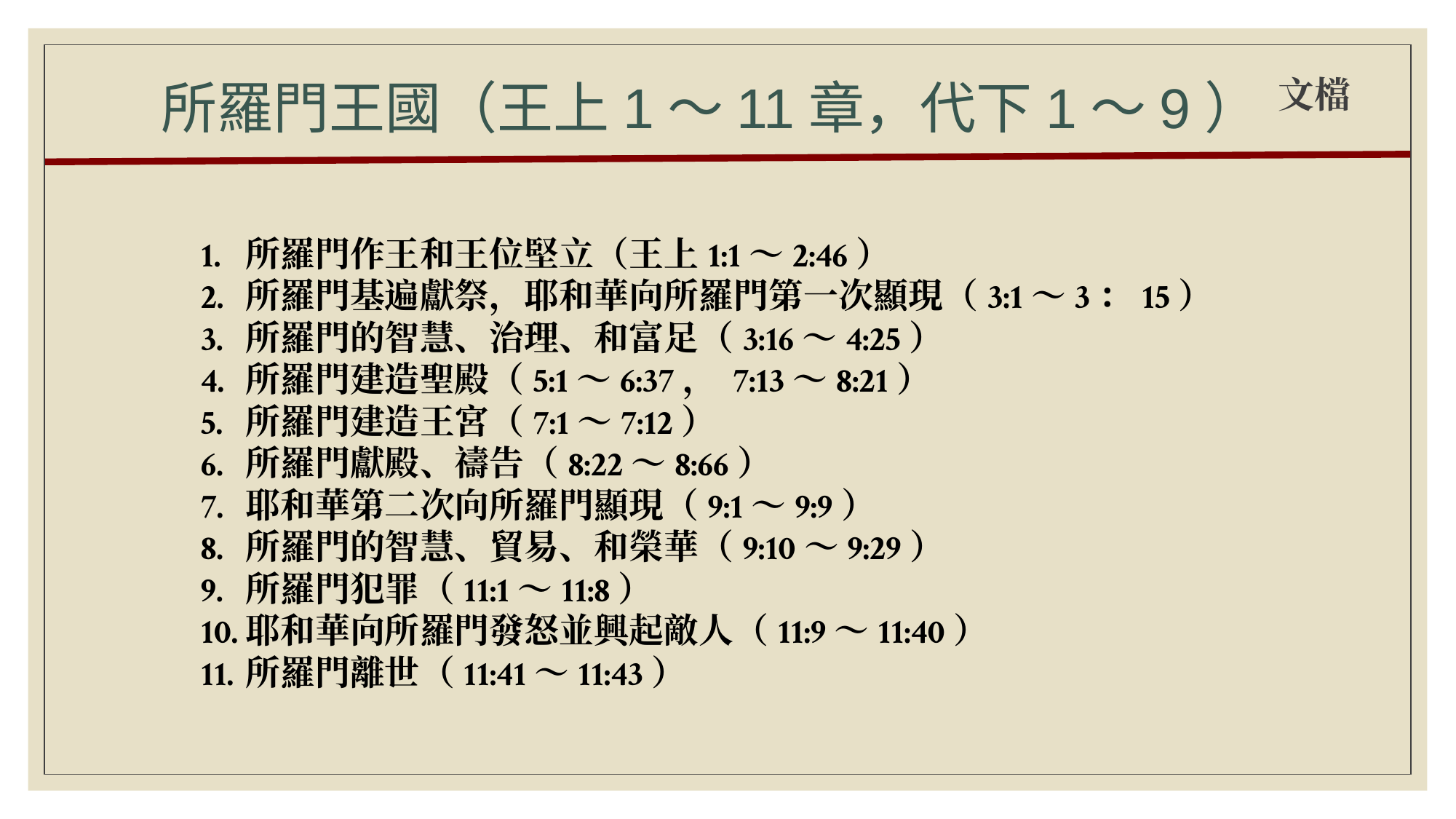

所羅門王國（王上1～11章，代下1～9）
文檔
所羅門作王和王位堅立（王上1:1～2:46）
所羅門基遍獻祭，耶和華向所羅門第一次顯現（3:1～3：15）
所羅門的智慧、治理、和富足（3:16～4:25）
所羅門建造聖殿（5:1～6:37， 7:13～8:21）
所羅門建造王宮（7:1～7:12）
所羅門獻殿、禱告（8:22～8:66）
耶和華第二次向所羅門顯現（9:1～9:9）
所羅門的智慧、貿易、和榮華（9:10～9:29）
所羅門犯罪（11:1～11:8）
耶和華向所羅門發怒並興起敵人（11:9～11:40）
所羅門離世（11:41～11:43）